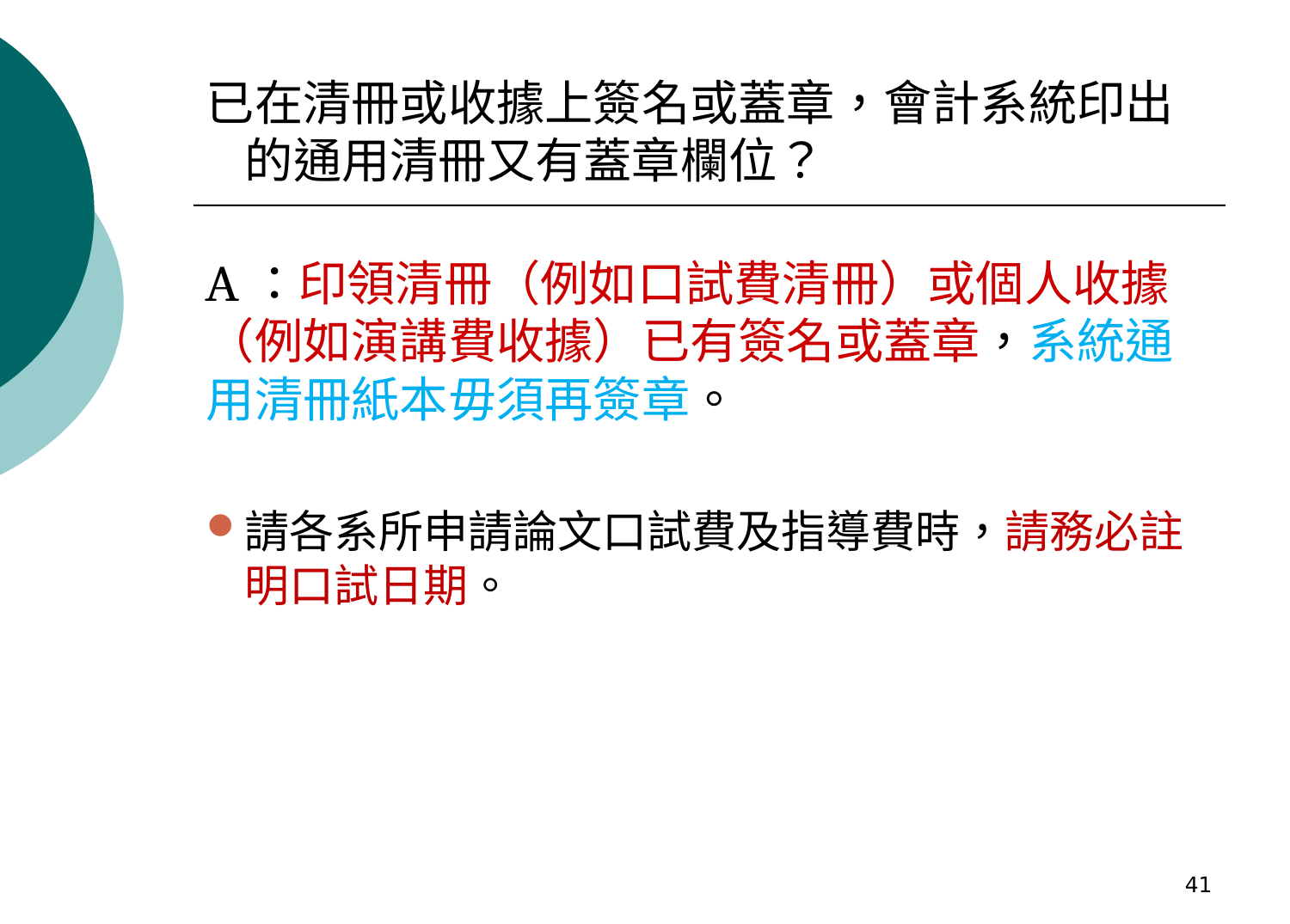

# 已在清冊或收據上簽名或蓋章，會計系統印出的通用清冊又有蓋章欄位？
A：印領清冊（例如口試費清冊）或個人收據（例如演講費收據）已有簽名或蓋章，系統通用清冊紙本毋須再簽章。

請各系所申請論文口試費及指導費時，請務必註明口試日期。

41